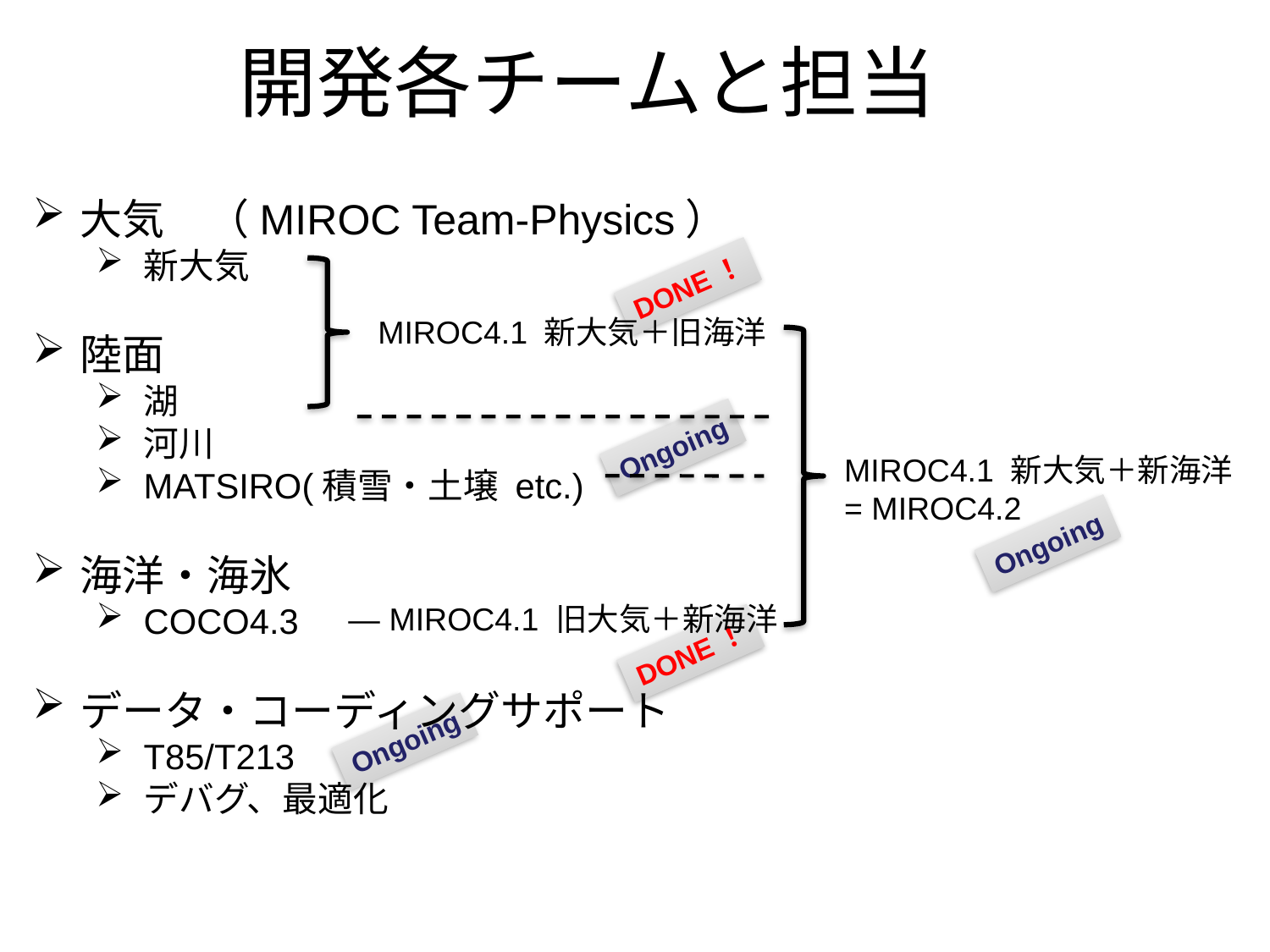

# 開発各チームと担当
大気　（MIROC Team-Physics）
新大気

陸面
湖
河川
MATSIRO(積雪・土壌 etc.)

海洋・海氷
COCO4.3

データ・コーディングサポート
T85/T213
デバグ、最適化

DONE！
MIROC4.1 新大気＋旧海洋

Ongoing
MIROC4.1 新大気＋新海洋
= MIROC4.2
Ongoing
― MIROC4.1 旧大気＋新海洋
DONE！
Ongoing